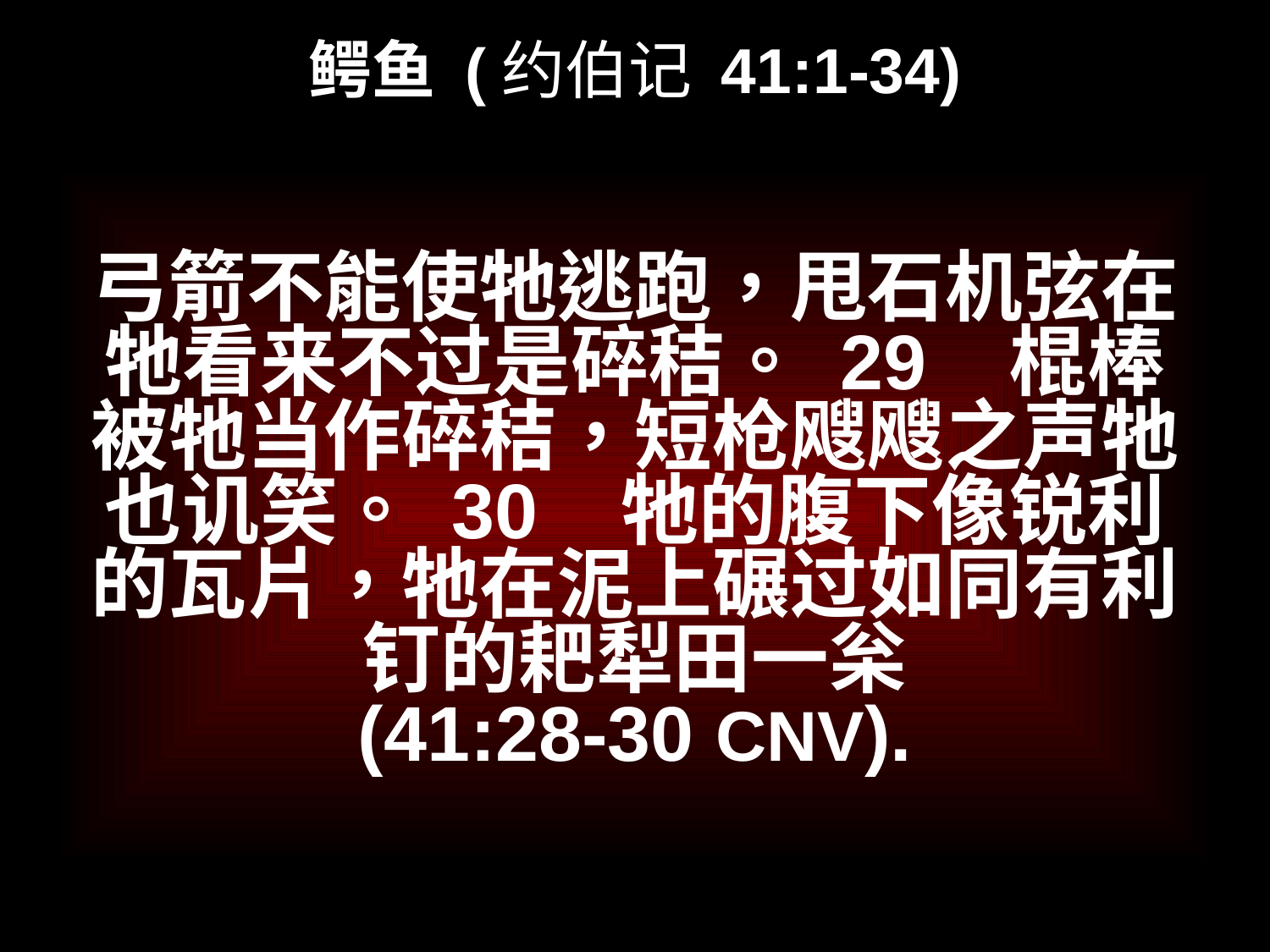

# 鳄鱼 (约伯记 41:1-34)

弓箭不能使牠逃跑，甩石机弦在牠看来不过是碎秸。 29   棍棒被牠当作碎秸，短枪飕飕之声牠也讥笑。 30   牠的腹下像锐利的瓦片，牠在泥上碾过如同有利钉的耙犁田一枀
(41:28-30 CNV).